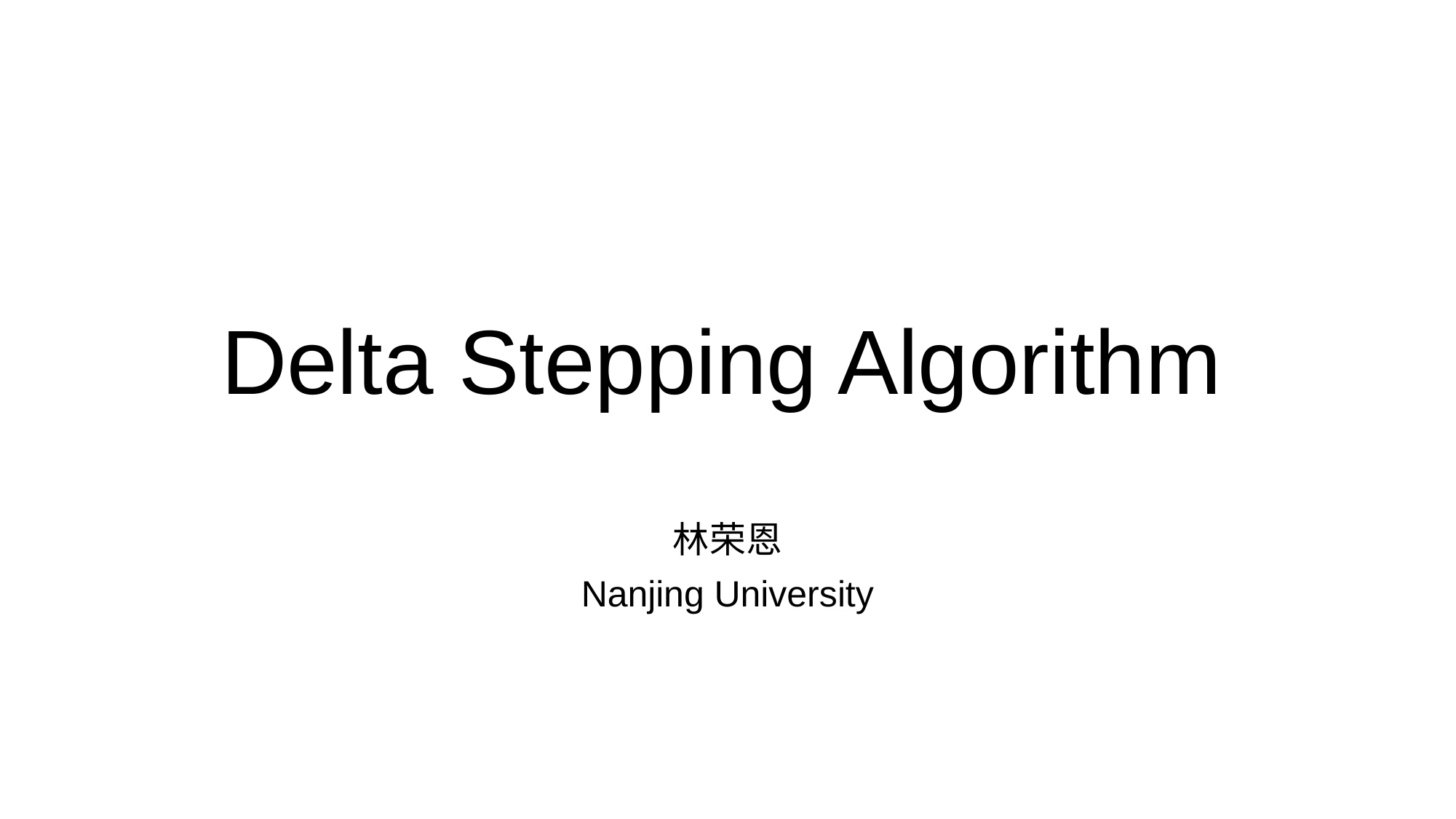

# Delta Stepping Algorithm

林荣恩
Nanjing University